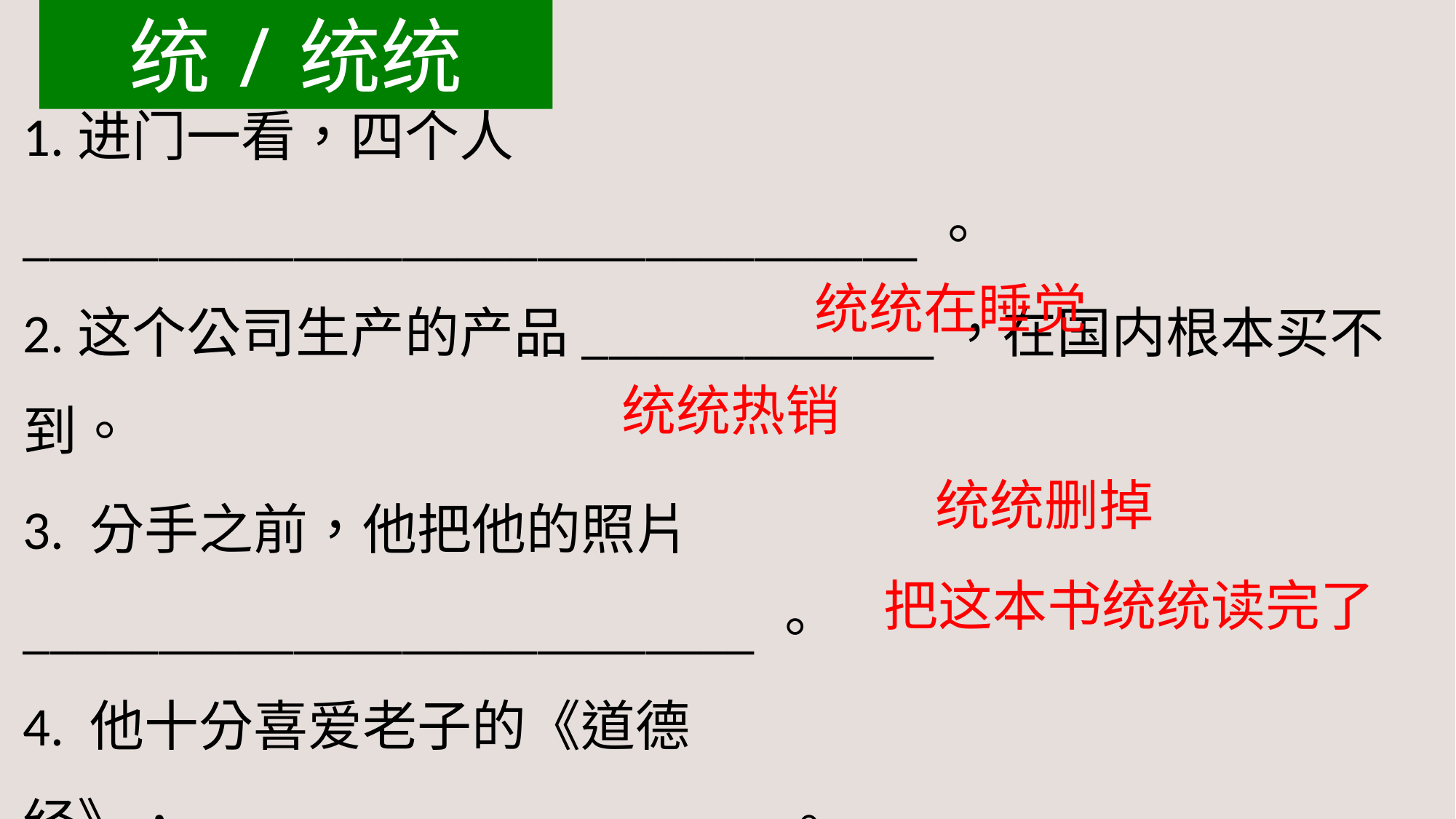

统/统统
1.进门一看，四个人_________________________________。
2.这个公司生产的产品_____________，在国内根本买不到。
3. 分手之前，他把他的照片___________________________。
4. 他十分喜爱老子的《道德经》，_____________________。
统统在睡觉
统统热销
统统删掉
把这本书统统读完了